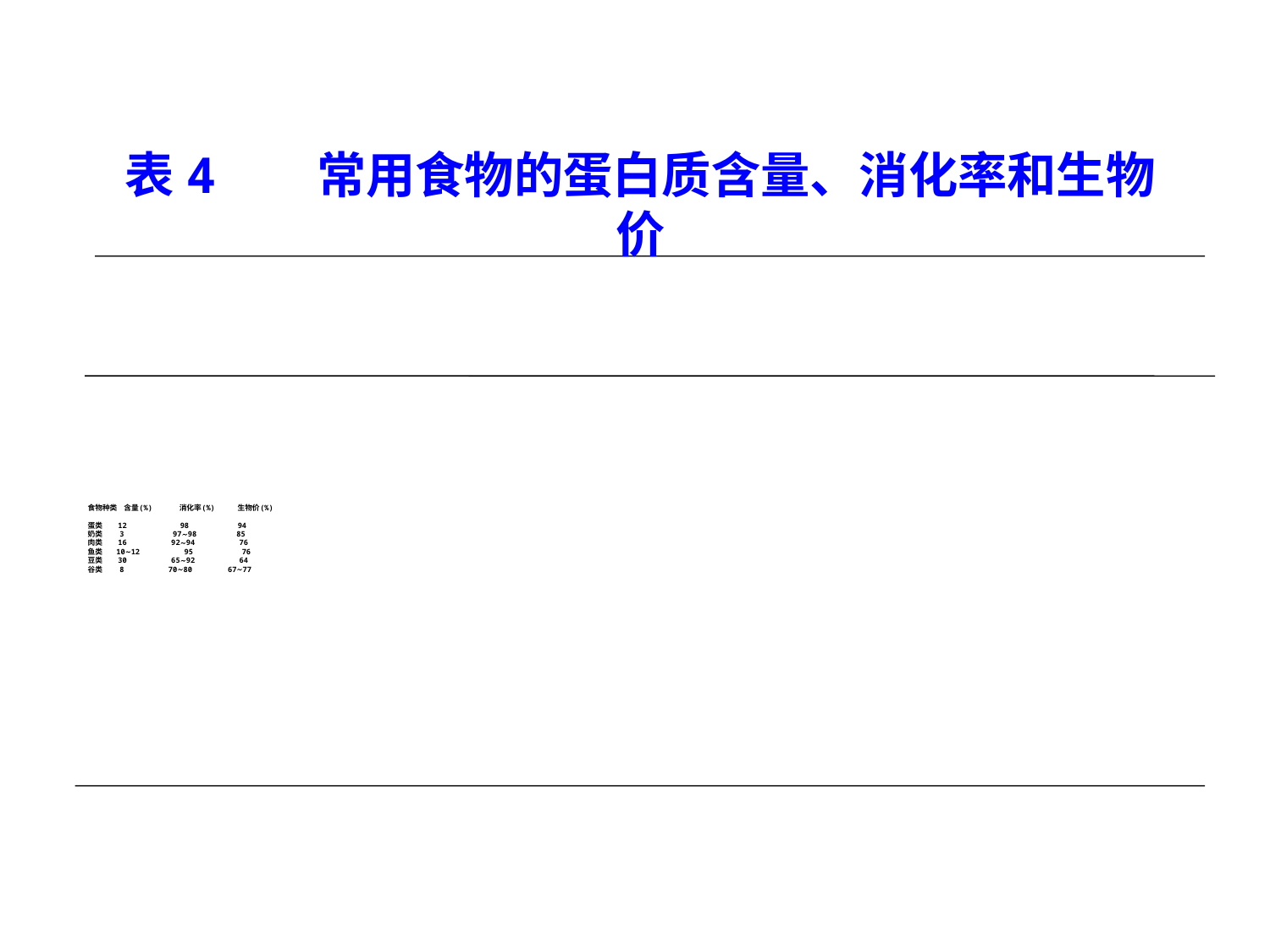

表4   常用食物的蛋白质含量、消化率和生物价

# 食物种类    含量(%)      消化率(%)     生物价(%) 蛋类         12            98           94 奶类          3           97∼98         85 肉类         16          92∼94          76 鱼类        10∼12          95           76 豆类         30          65∼92          64 谷类          8          70∼80        67∼77